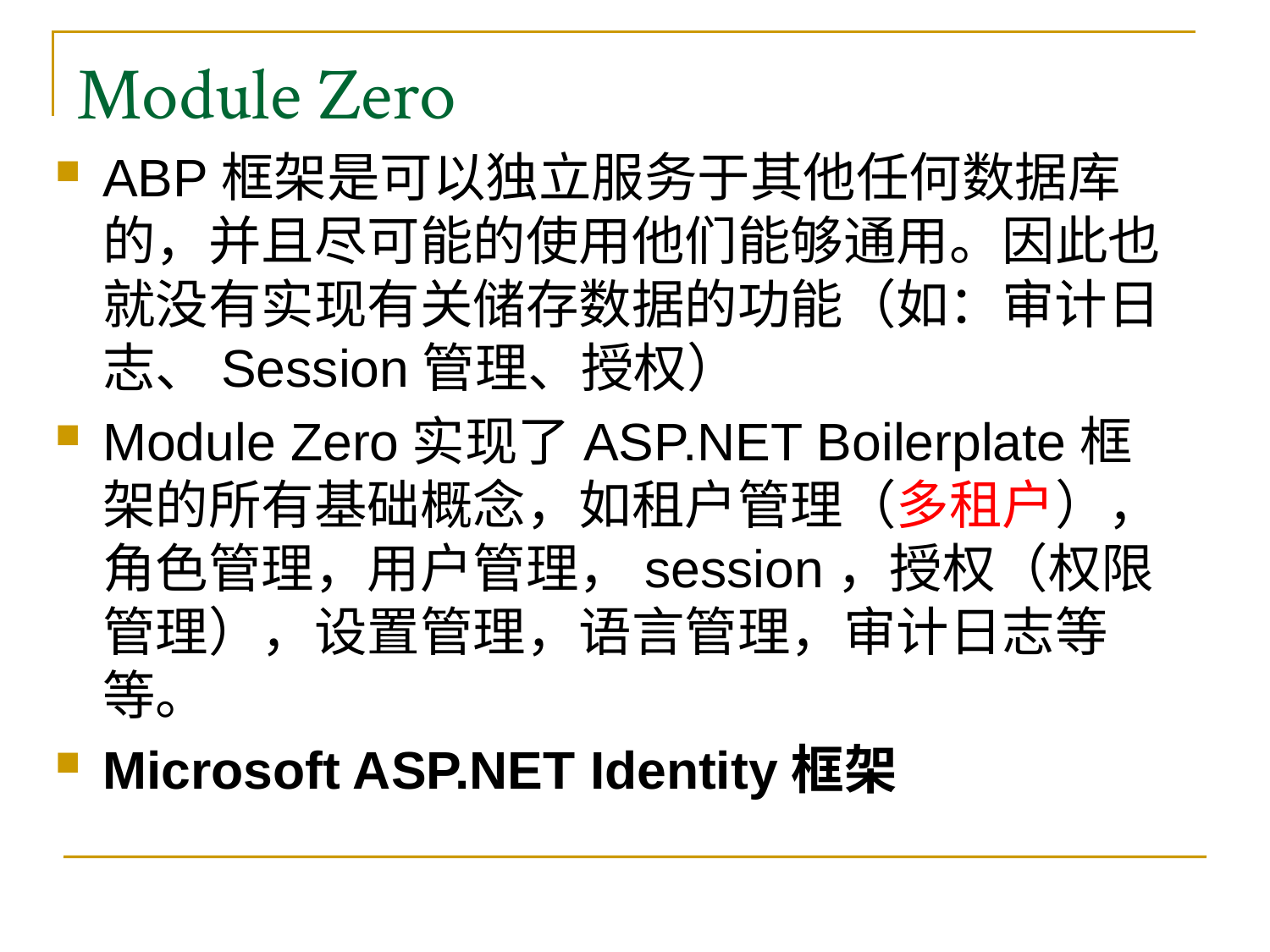

# Module Zero
ABP框架是可以独立服务于其他任何数据库的，并且尽可能的使用他们能够通用。因此也就没有实现有关储存数据的功能（如：审计日志、Session管理、授权）
Module Zero实现了ASP.NET Boilerplate框架的所有基础概念，如租户管理（多租户），角色管理，用户管理，session，授权（权限管理），设置管理，语言管理，审计日志等等。
Microsoft ASP.NET Identity框架